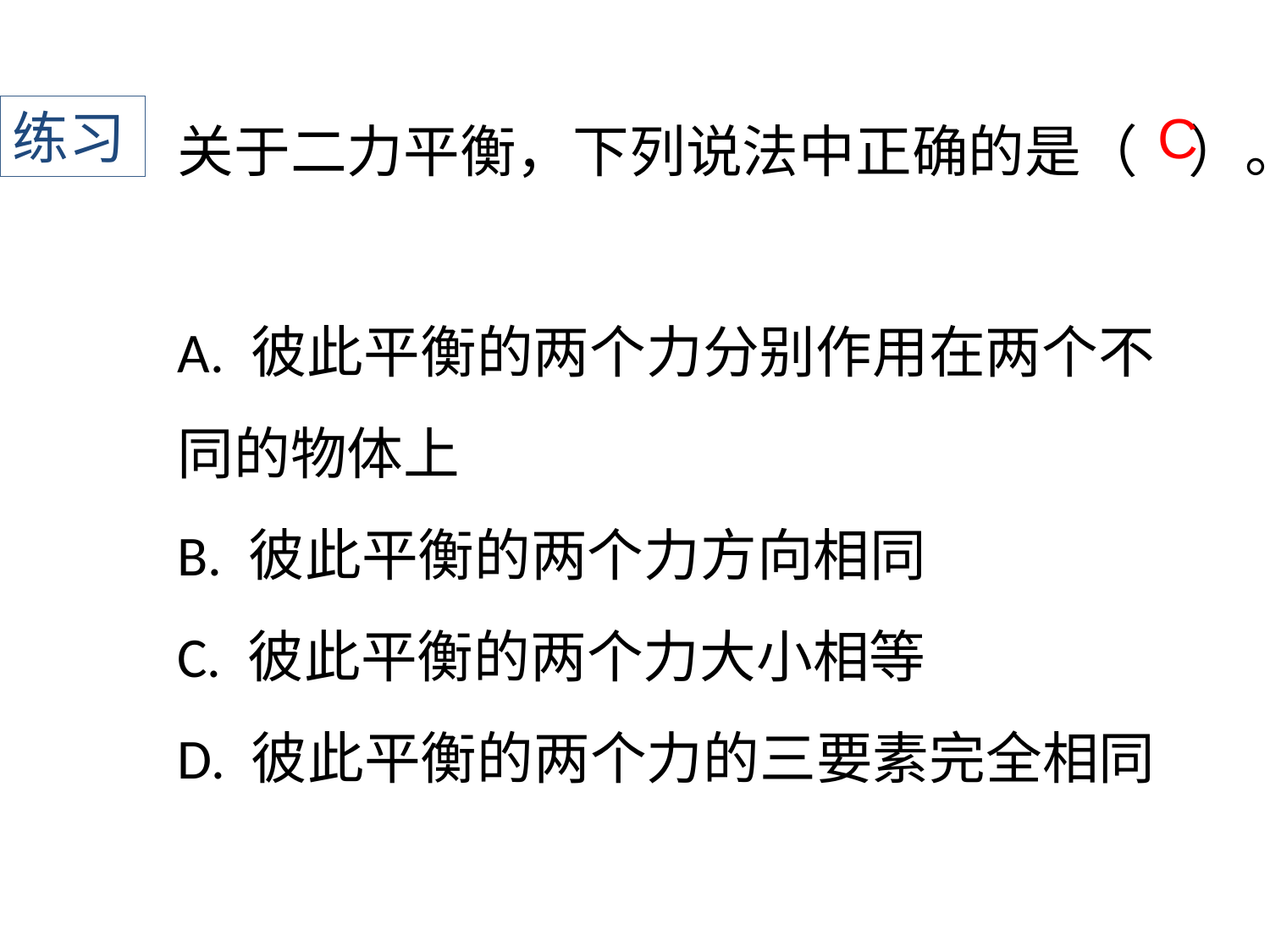

关于二力平衡，下列说法中正确的是（    ）。
练习
C
A. 彼此平衡的两个力分别作用在两个不同的物体上
B. 彼此平衡的两个力方向相同
C. 彼此平衡的两个力大小相等
D. 彼此平衡的两个力的三要素完全相同